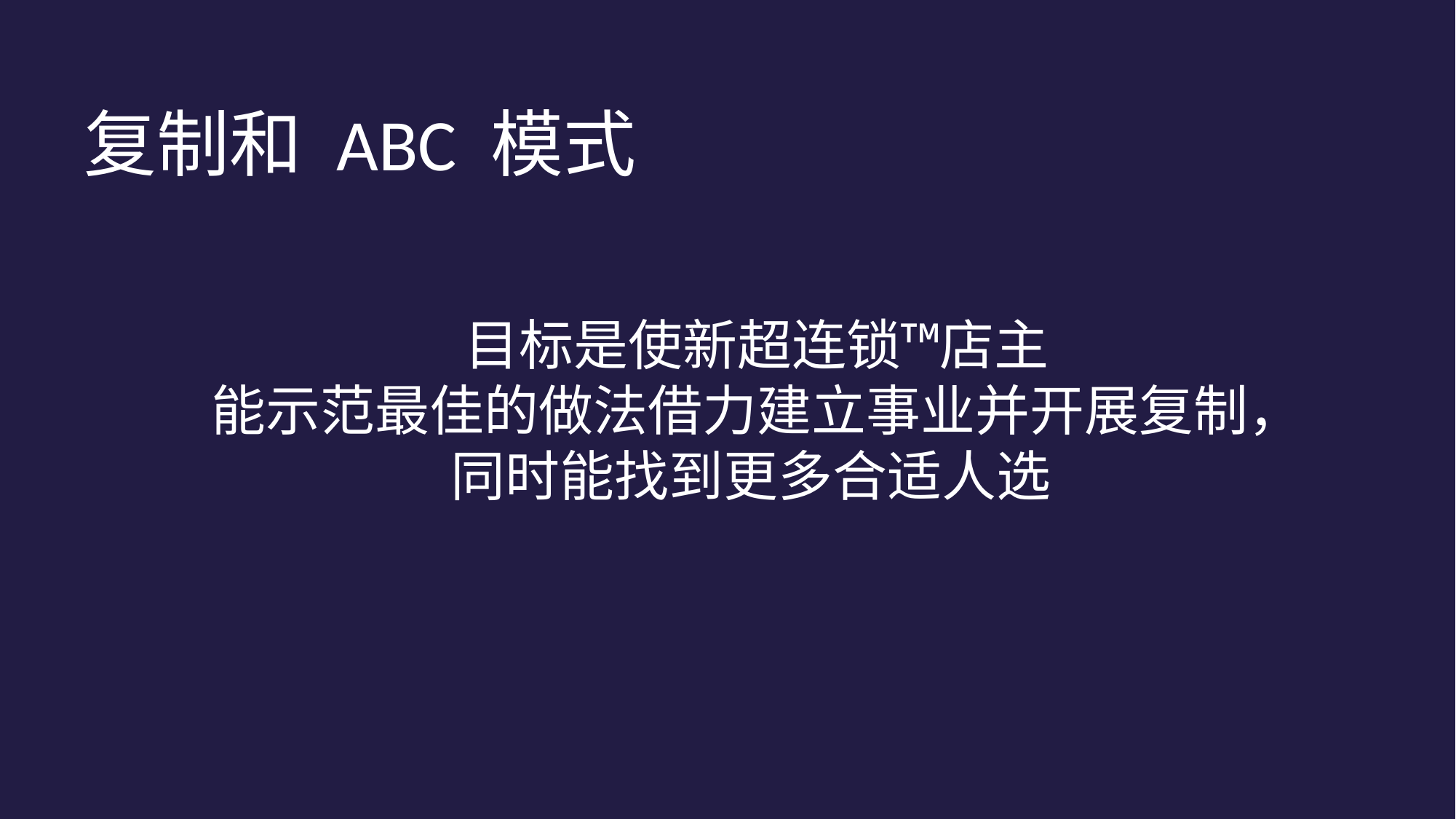

复制和 ABC 模式

目标是使新超连锁™店主
能示范最佳的做法借力建立事业并开展复制，
同时能找到更多合适人选